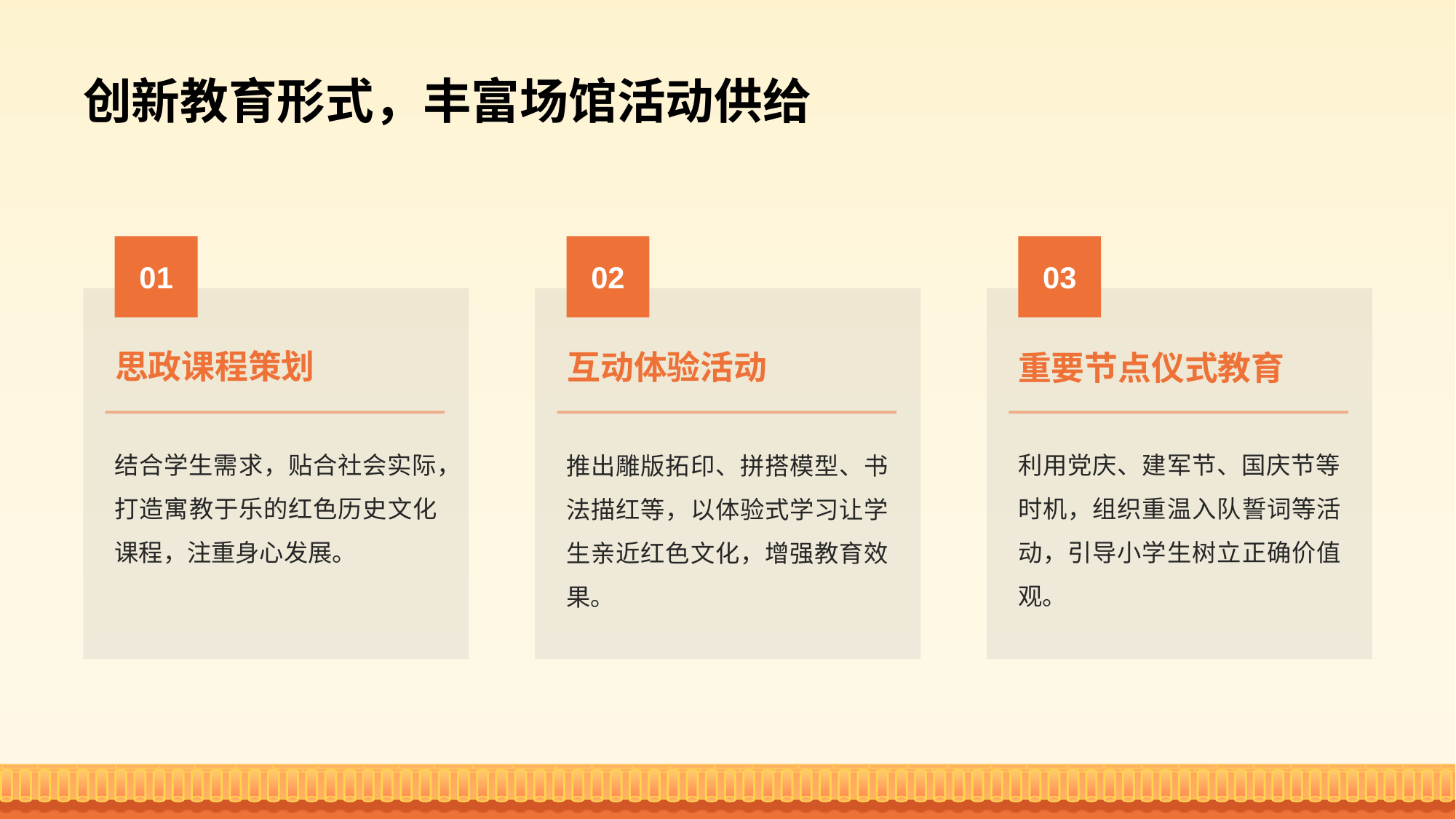

# 创新教育形式，丰富场馆活动供给
01
02
03

思政课程策划
互动体验活动
重要节点仪式教育
结合学生需求，贴合社会实际，打造寓教于乐的红色历史文化课程，注重身心发展。
利用党庆、建军节、国庆节等时机，组织重温入队誓词等活动，引导小学生树立正确价值观。
推出雕版拓印、拼搭模型、书法描红等，以体验式学习让学生亲近红色文化，增强教育效果。